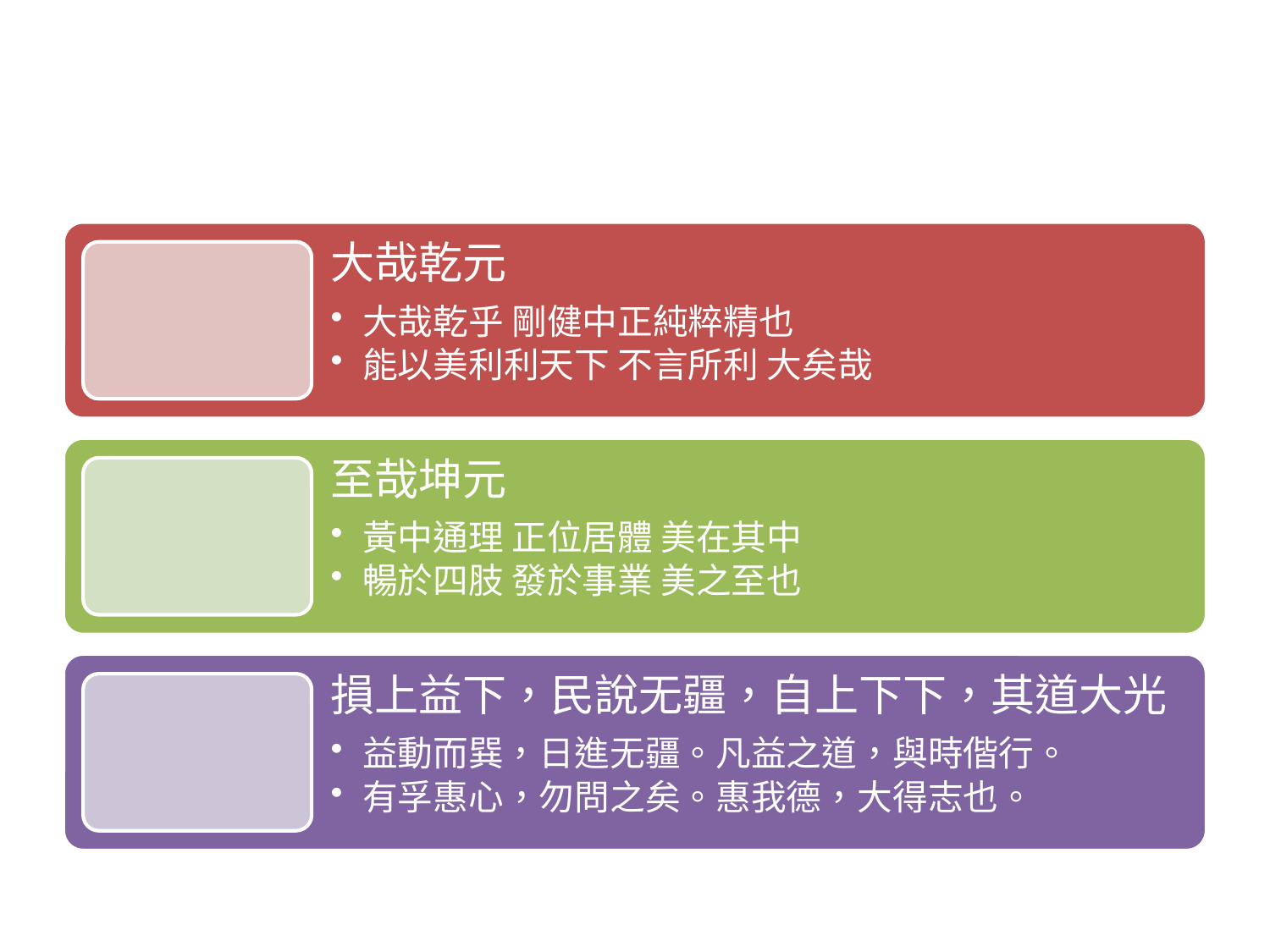

#
大哉乾元
大哉乾乎 剛健中正純粹精也
能以美利利天下 不言所利 大矣哉
至哉坤元
黃中通理 正位居體 美在其中
暢於四肢 發於事業 美之至也
損上益下，民說无疆，自上下下，其道大光
益動而巽，日進无疆。凡益之道，與時偕行。
有孚惠心，勿問之矣。惠我德，大得志也。